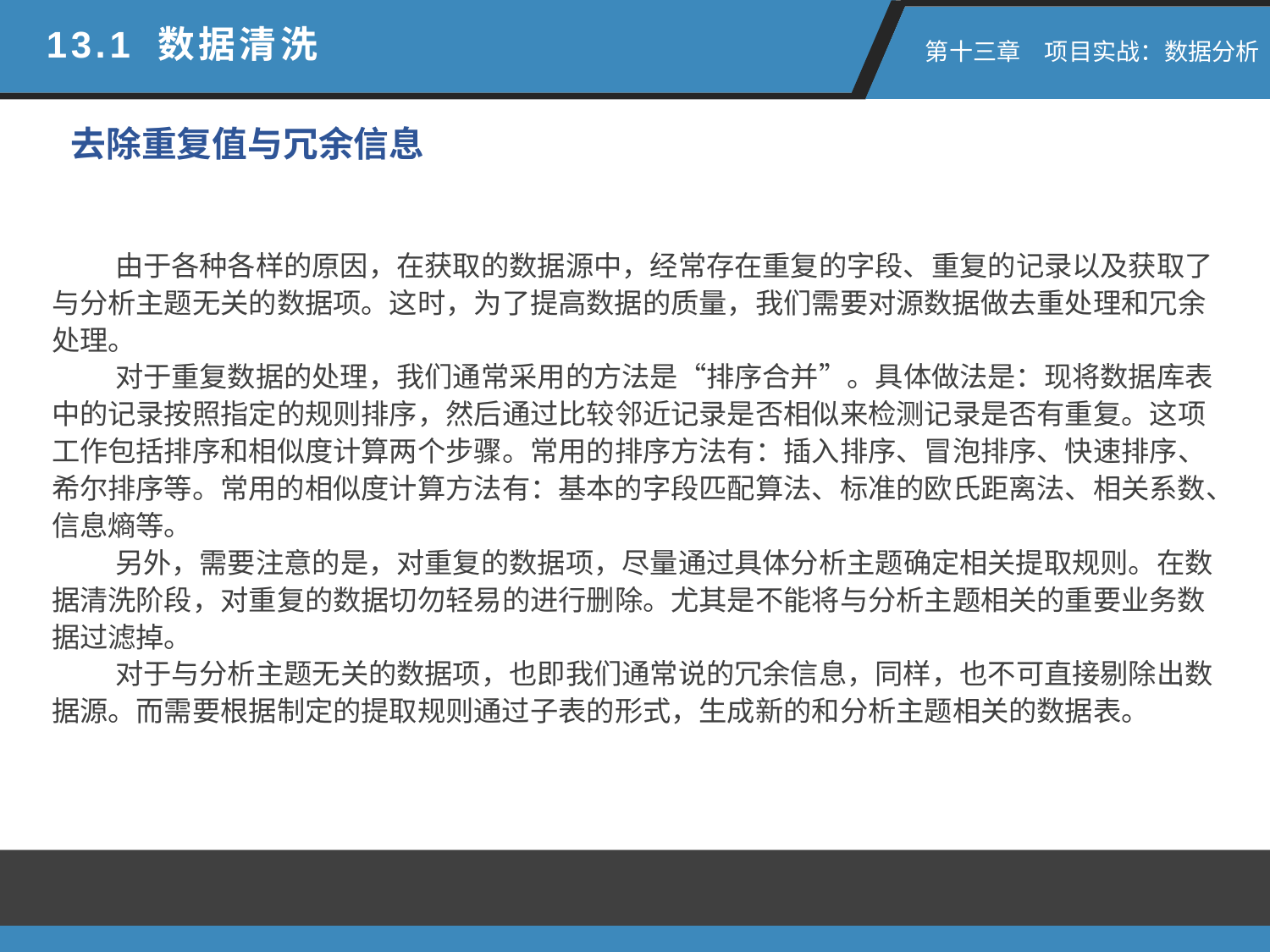

13.1 数据清洗
  第十三章　项目实战：数据分析
去除重复值与冗余信息
由于各种各样的原因，在获取的数据源中，经常存在重复的字段、重复的记录以及获取了与分析主题无关的数据项。这时，为了提高数据的质量，我们需要对源数据做去重处理和冗余处理。
对于重复数据的处理，我们通常采用的方法是“排序合并”。具体做法是：现将数据库表中的记录按照指定的规则排序，然后通过比较邻近记录是否相似来检测记录是否有重复。这项工作包括排序和相似度计算两个步骤。常用的排序方法有：插入排序、冒泡排序、快速排序、希尔排序等。常用的相似度计算方法有：基本的字段匹配算法、标准的欧氏距离法、相关系数、信息熵等。
另外，需要注意的是，对重复的数据项，尽量通过具体分析主题确定相关提取规则。在数据清洗阶段，对重复的数据切勿轻易的进行删除。尤其是不能将与分析主题相关的重要业务数据过滤掉。
对于与分析主题无关的数据项，也即我们通常说的冗余信息，同样，也不可直接剔除出数据源。而需要根据制定的提取规则通过子表的形式，生成新的和分析主题相关的数据表。